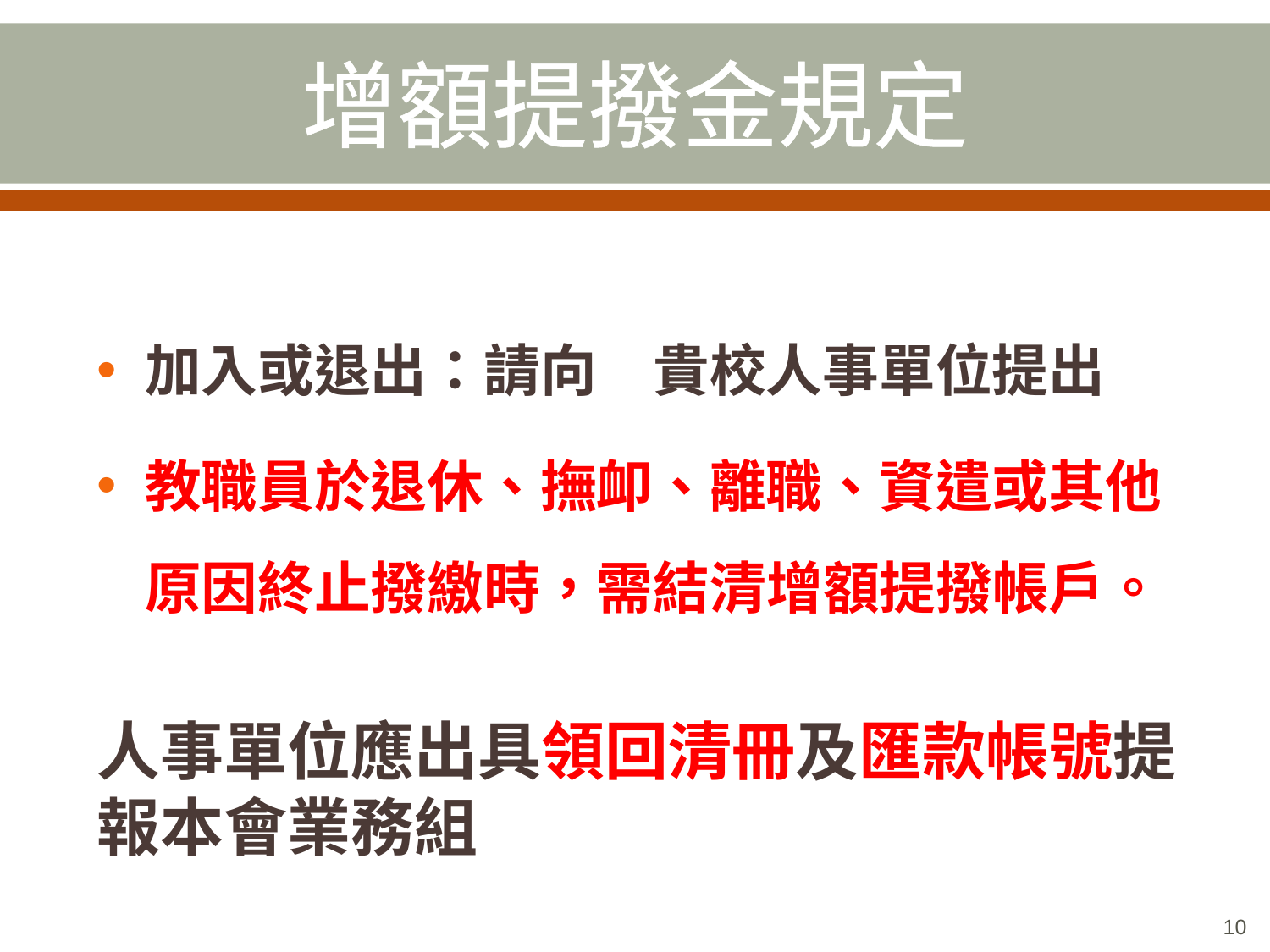

# 增額提撥金規定
加入或退出：請向　貴校人事單位提出
教職員於退休、撫卹、離職、資遣或其他原因終止撥繳時，需結清增額提撥帳戶。

人事單位應出具領回清冊及匯款帳號提報本會業務組
10